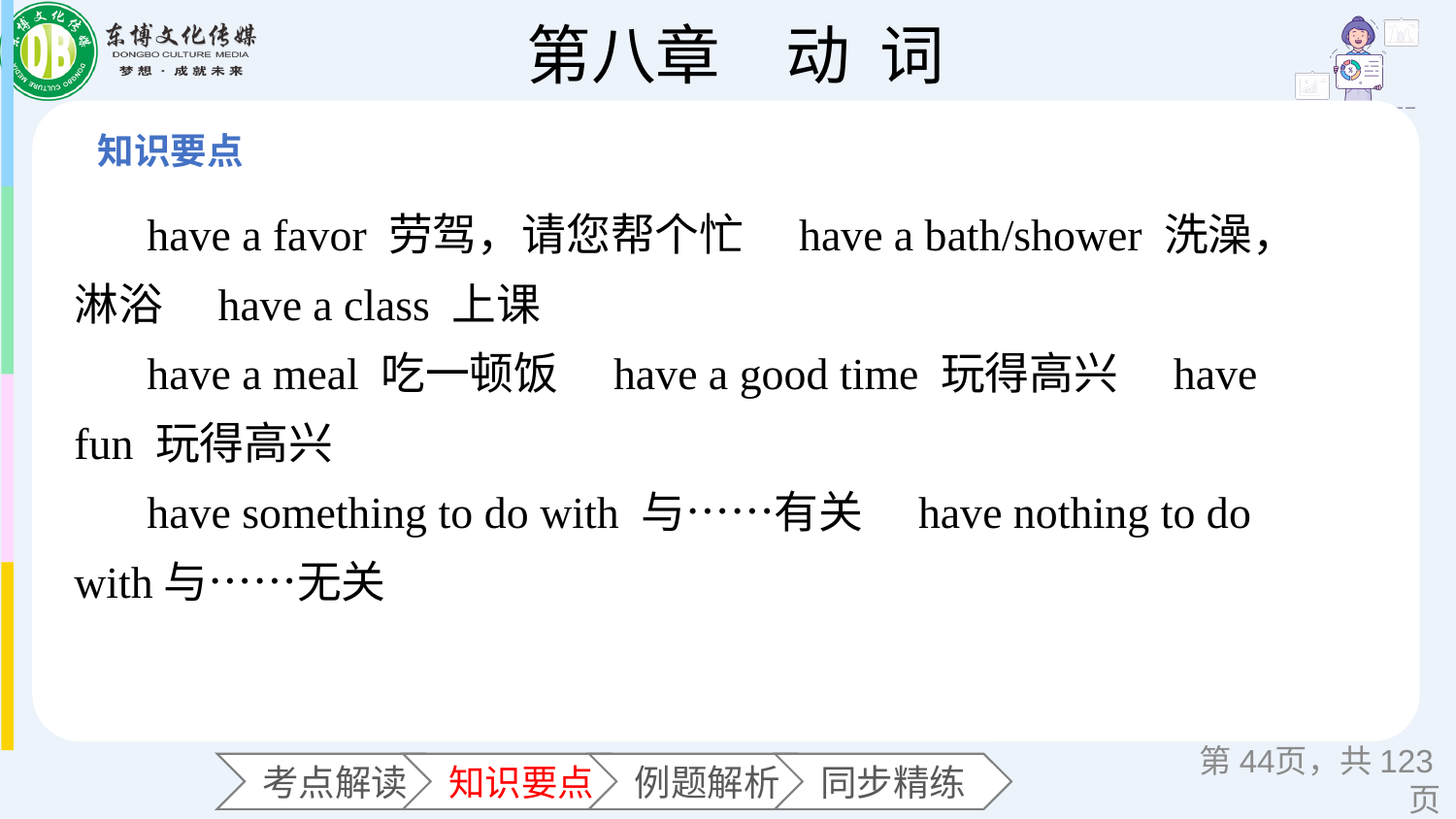

have a favor 劳驾，请您帮个忙　have a bath/shower 洗澡，淋浴　have a class 上课
have a meal 吃一顿饭　have a good time 玩得高兴　have fun 玩得高兴
have something to do with 与……有关　have nothing to do with与……无关
第44页，共123页